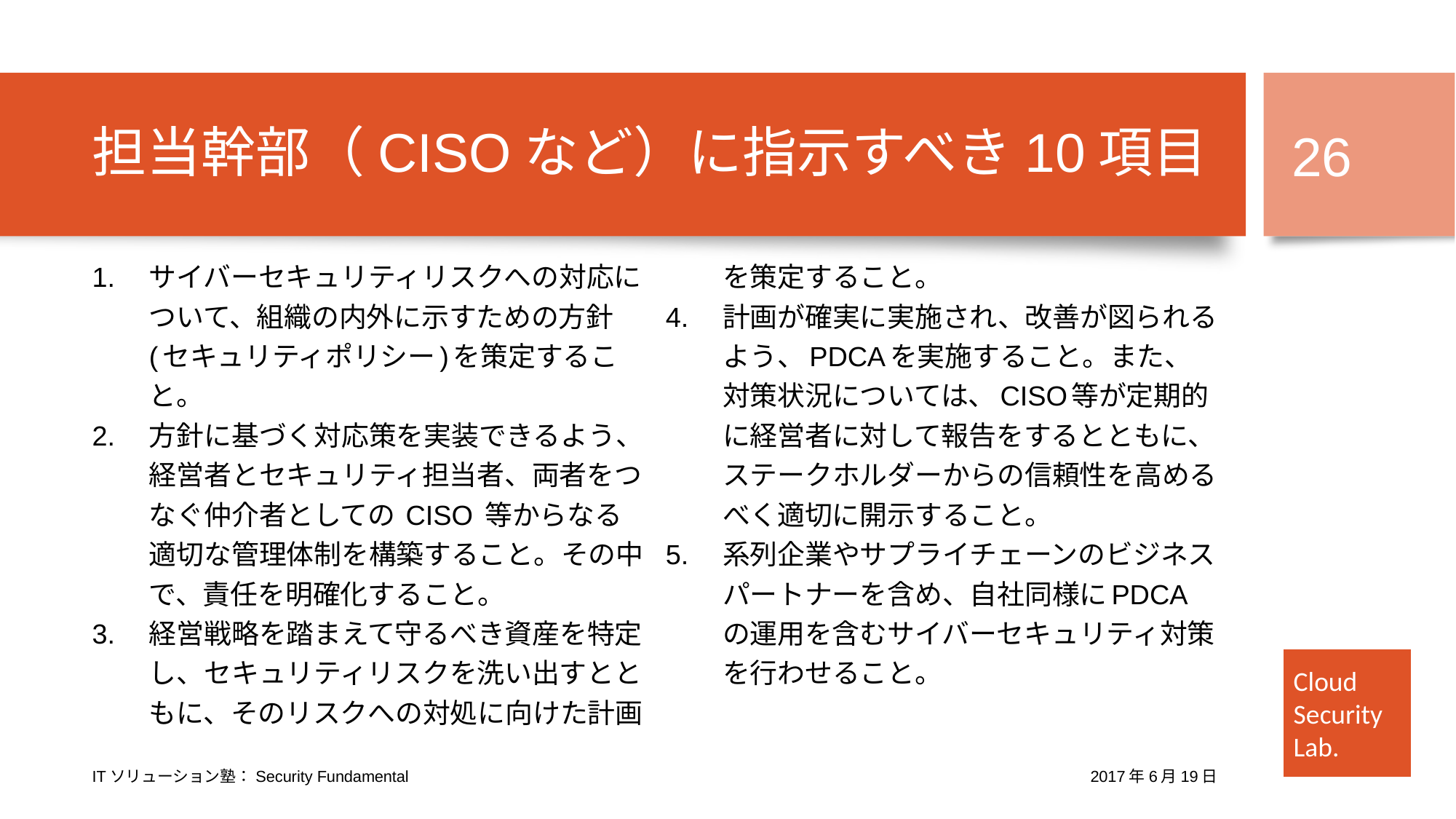

# 担当幹部（CISOなど）に指示すべき10項目
26
サイバーセキュリティリスクへの対応について、組織の内外に示すための方針(セキュリティポリシー)を策定すること。
方針に基づく対応策を実装できるよう、経営者とセキュリティ担当者、両者をつなぐ仲介者としての CISO 等からなる適切な管理体制を構築すること。その中で、責任を明確化すること。
経営戦略を踏まえて守るべき資産を特定し、セキュリティリスクを洗い出すとともに、そのリスクへの対処に向けた計画を策定すること。
計画が確実に実施され、改善が図られるよう、PDCAを実施すること。また、対策状況については、CISO等が定期的に経営者に対して報告をするとともに、ステークホルダーからの信頼性を高めるべく適切に開示すること。
系列企業やサプライチェーンのビジネスパートナーを含め、自社同様にPDCAの運用を含むサイバーセキュリティ対策を行わせること。
2017年6月19日
ITソリューション塾：Security Fundamental